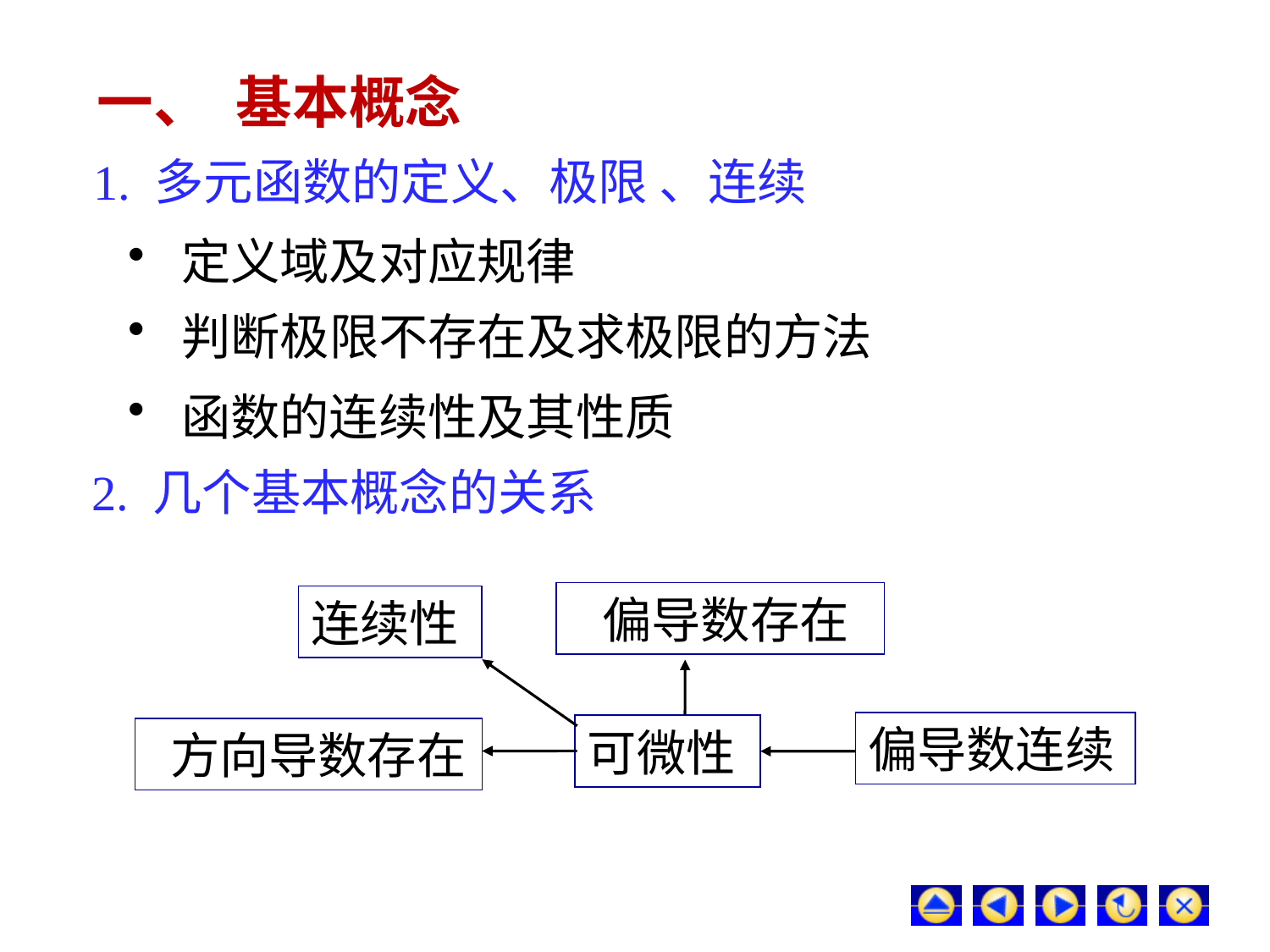

# 一、  基本概念
1. 多元函数的定义、极限 、连续
 定义域及对应规律
 判断极限不存在及求极限的方法
 函数的连续性及其性质
2. 几个基本概念的关系
  偏导数存在
连续性

偏导数连续
可微性
 方向导数存在